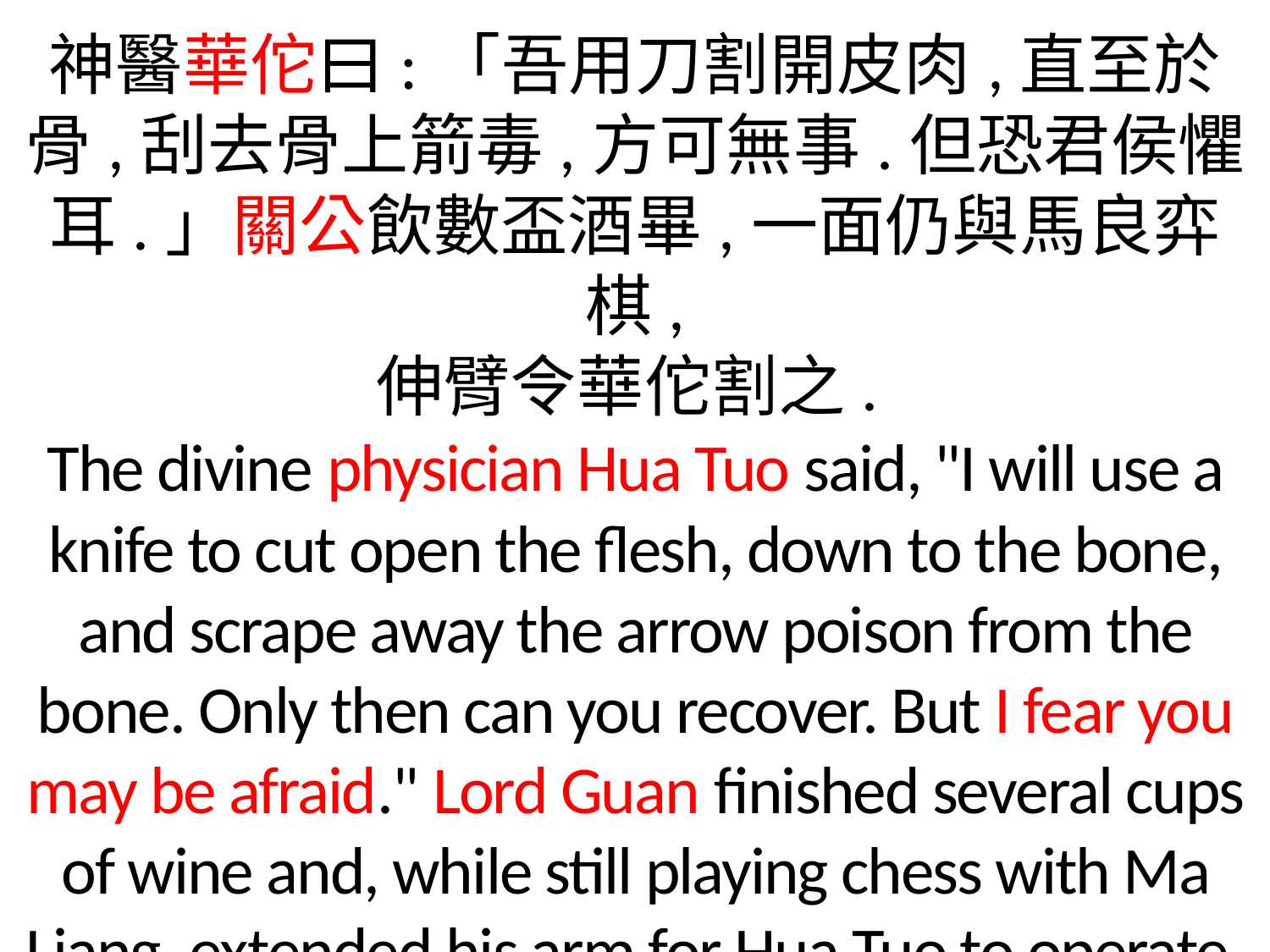

神醫華佗曰:「吾用刀割開皮肉,直至於骨,刮去骨上箭毒,方可無事.但恐君侯懼耳.」關公飲數盃酒畢,一面仍與馬良弈棋,
伸臂令華佗割之.
The divine physician Hua Tuo said, "I will use a knife to cut open the flesh, down to the bone, and scrape away the arrow poison from the bone. Only then can you recover. But I fear you may be afraid." Lord Guan finished several cups of wine and, while still playing chess with Ma Liang, extended his arm for Hua Tuo to operate.